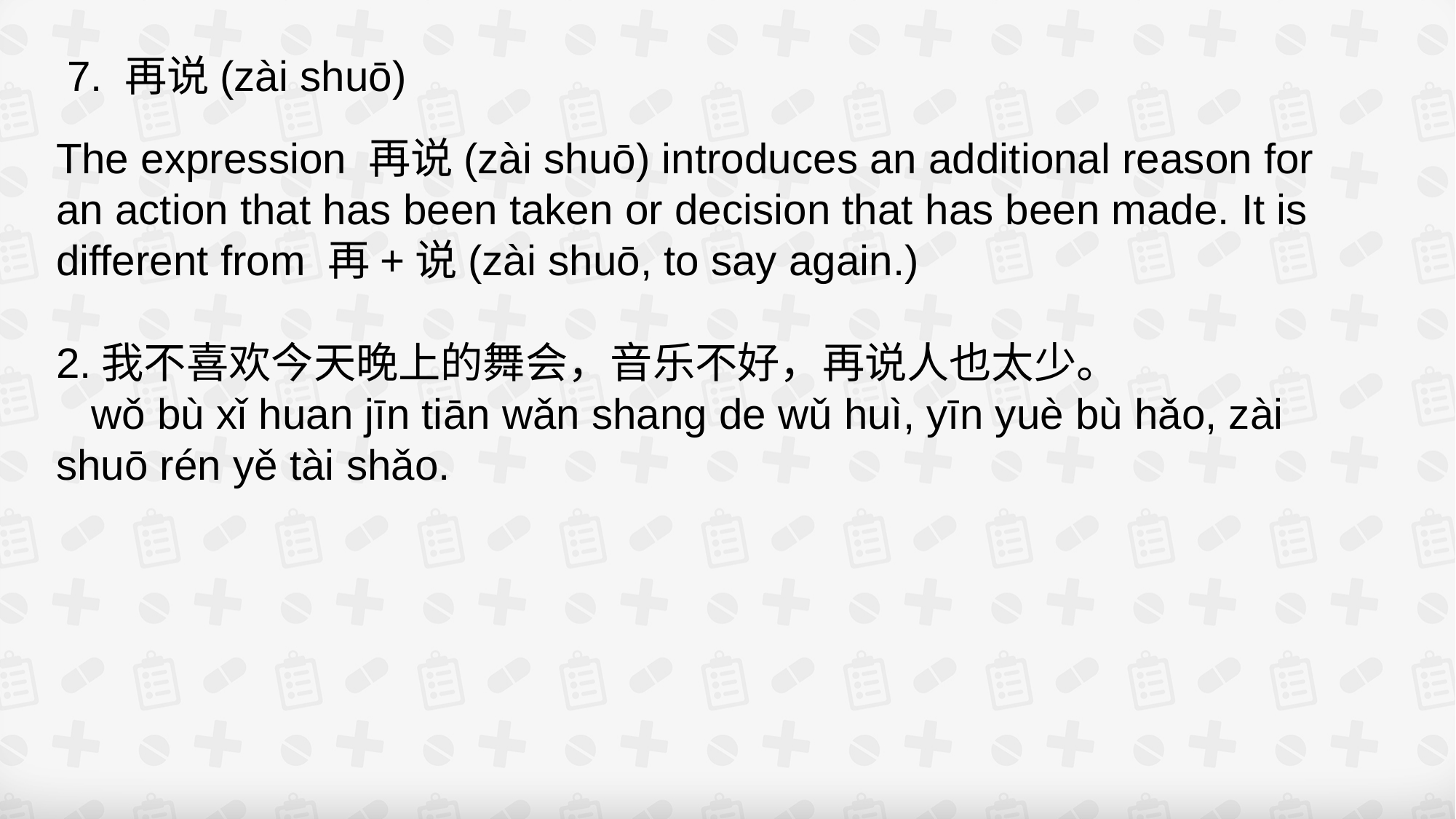

7. 再说(zài shuō)
The expression 再说(zài shuō) introduces an additional reason for an action that has been taken or decision that has been made. It is different from 再+说(zài shuō, to say again.)
2.我不喜欢今天晚上的舞会，音乐不好，再说人也太少。
   wǒ bù xǐ huan jīn tiān wǎn shang de wǔ huì, yīn yuè bù hǎo, zài shuō rén yě tài shǎo.